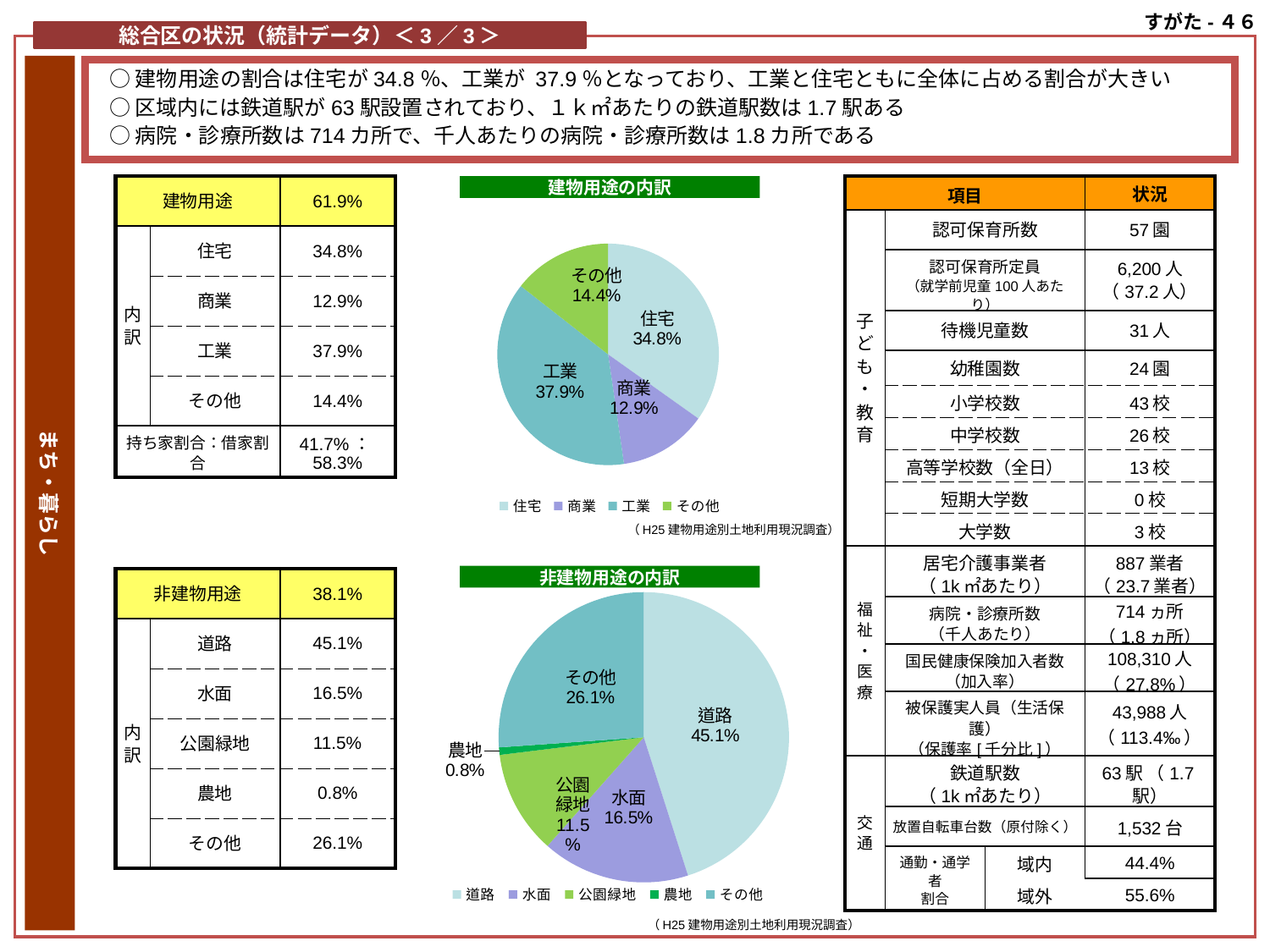

すがた-４６
総合区の状況（統計データ）＜3／3＞

まち・暮らし

○建物用途の割合は住宅が34.8％、工業が 37.9％となっており、工業と住宅ともに全体に占める割合が大きい
○区域内には鉄道駅が63駅設置されており、１ｋ㎡あたりの鉄道駅数は1.7駅ある
○病院・診療所数は714カ所で、千人あたりの病院・診療所数は1.8カ所である
| 建物用途 |  | 61.9% |
| --- | --- | --- |
| 内訳 | 住宅 | 34.8% |
|  | 商業 | 12.9% |
|  | 工業 | 37.9% |
|  | その他 | 14.4% |
| 持ち家割合：借家割合 |  | 41.7%：58.3% |
建物用途の内訳
| 項目 |  |  | 状況 |
| --- | --- | --- | --- |
| 子ども・教育 | 認可保育所数 |  | 57園 |
|  | 認可保育所定員 （就学前児童100人あたり） |  | 6,200人 （37.2人） |
|  | 待機児童数 |  | 31人 |
|  | 幼稚園数 |  | 24園 |
|  | 小学校数 |  | 43校 |
|  | 中学校数 |  | 26校 |
|  | 高等学校数（全日） |  | 13校 |
|  | 短期大学数 |  | 0校 |
|  | 大学数 |  | 3校 |
| 福祉・医療 | 居宅介護事業者 （1k㎡あたり） |  | 887業者 （23.7業者） |
|  | 病院・診療所数 （千人あたり） |  | 714ヵ所 （1.8ヵ所） |
|  | 国民健康保険加入者数 （加入率） |  | 108,310人 （27.8%） |
|  | 被保護実人員（生活保護） （保護率[千分比]） |  | 43,988人 （113.4‰） |
| 交通 | 鉄道駅数 （1k㎡あたり） |  | 63駅 （1.7駅） |
|  | 放置自転車台数（原付除く） |  | 1,532台 |
|  | 通勤・通学者 割合 | 域内 | 44.4% |
|  |  | 域外 | 55.6% |

### Chart

| Category | 建物利用率 |
|---|---|
| 住宅 | 0.3484562200007663 |
| 商業 | 0.12855078392406386 |
| 工業 | 0.3787932594021954 |
| その他 | 0.144199736672973 |
（H25建物用途別土地利用現況調査）
非建物用途の内訳
| 非建物用途 |  | 38.1% |
| --- | --- | --- |
| 内訳 | 道路 | 45.1% |
|  | 水面 | 16.5% |
|  | 公園緑地 | 11.5% |
|  | 農地 | 0.8% |
|  | その他 | 26.1% |

### Chart

| Category | 非建物用途 |
|---|---|
| 道路 | 0.451 |
| 水面 | 0.1647256309159963 |
| 公園緑地 | 0.11526610775203797 |
| 農地 | 0.008306743987072655 |
| その他 | 0.2613055364913257 |
（H25建物用途別土地利用現況調査）